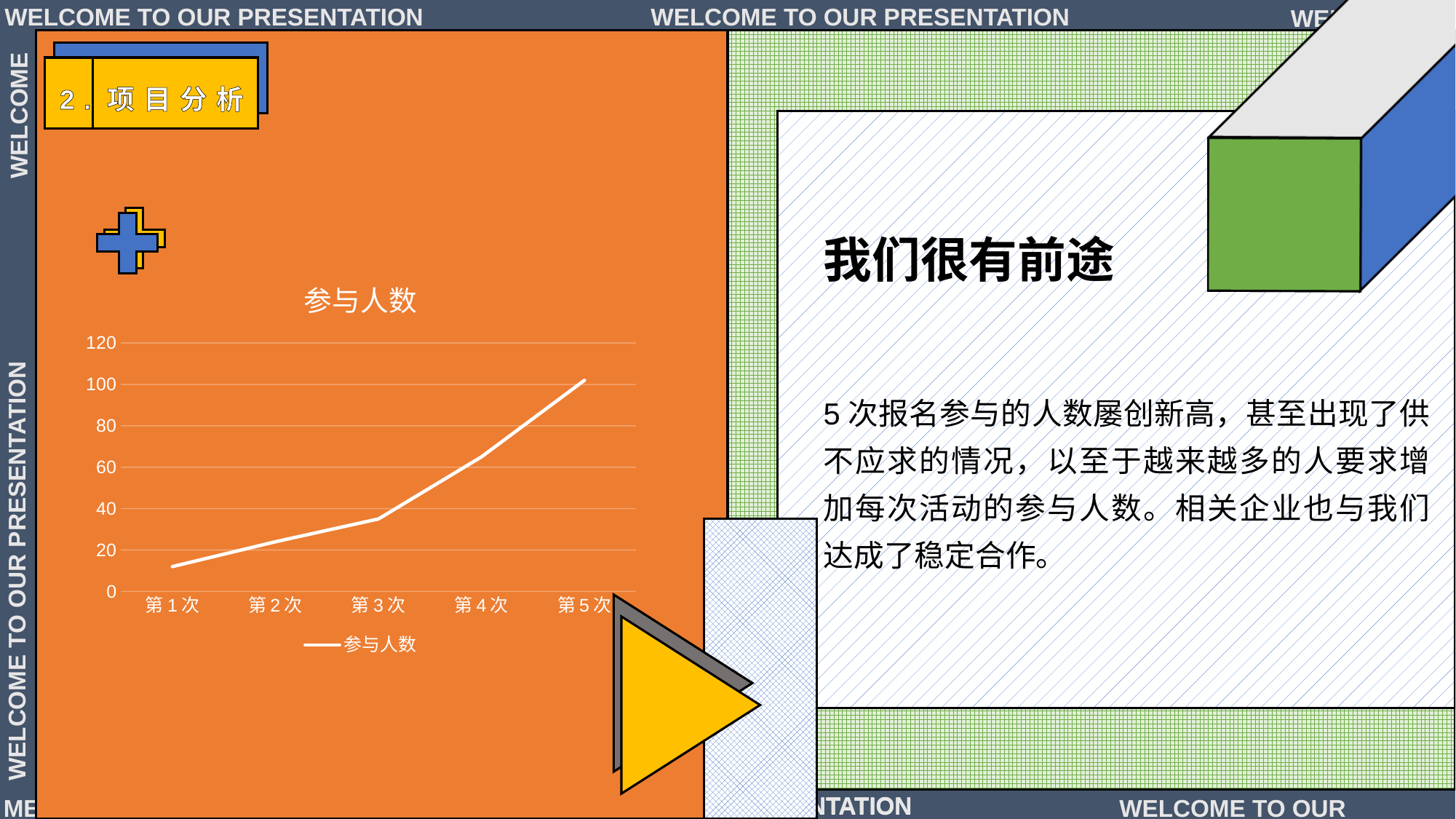

2.项目分析
我们很有前途

### Chart:

| Category | 参与人数 |
|---|---|
| 第1次 | 12.0 |
| 第2次 | 24.0 |
| 第3次 | 35.0 |
| 第4次 | 65.0 |
| 第5次 | 102.0 |
5次报名参与的人数屡创新高，甚至出现了供不应求的情况，以至于越来越多的人要求增加每次活动的参与人数。相关企业也与我们达成了稳定合作。